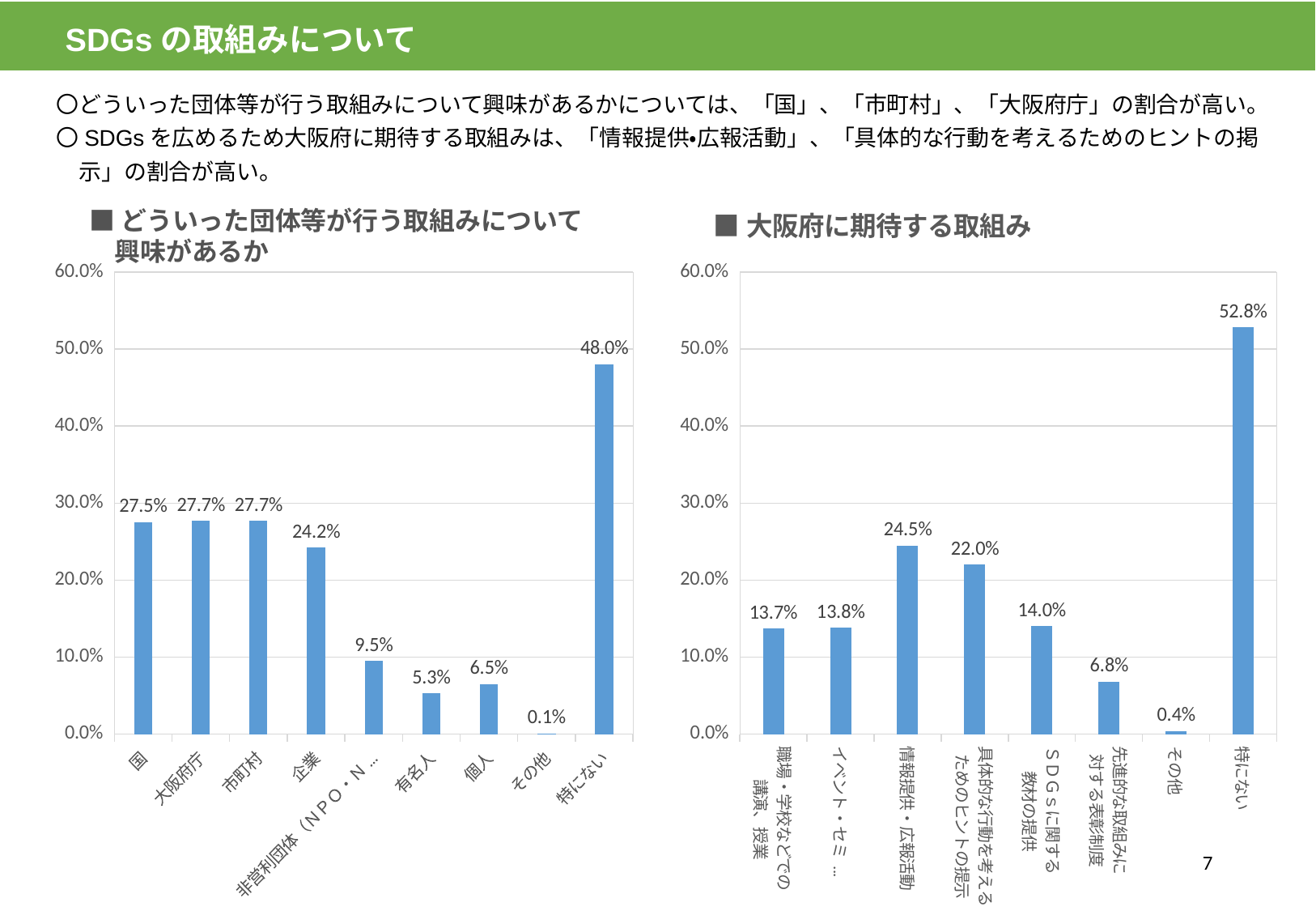

SDGsの取組みについて
〇どういった団体等が行う取組みについて興味があるかについては、「国」、「市町村」、「大阪府庁」の割合が高い。
〇SDGsを広めるため大阪府に期待する取組みは、「情報提供・広報活動」、「具体的な行動を考えるためのヒントの掲
　示」の割合が高い。

### Chart

| Category | 2022年9月 |
|---|---|
| 国 | 27.5 |
| 大阪府庁 | 27.7 |
| 市町村 | 27.7 |
| 企業 | 24.2 |
| 非営利団体（ＮＰＯ・ＮＧＯ等） | 9.5 |
| 有名人 | 5.3 |
| 個人 | 6.5 |
| その他 | 0.1 |
| 特にない | 48.0 |

### Chart: ■大阪府に期待する取組み

| Category | 2022年9月 |
|---|---|
| 職場・学校などでの
講演、授業 | 13.7 |
| イベント・セミナーの開催 | 13.8 |
| 情報提供・広報活動 | 24.5 |
| 具体的な行動を考える
ためのヒントの提示 | 22.0 |
| ＳＤＧｓに関する
教材の提供 | 14.0 |
| 先進的な取組みに
対する表彰制度 | 6.8 |
| その他 | 0.4 |
| 特にない | 52.8 |
■どういった団体等が行う取組みについて
　興味があるか
7